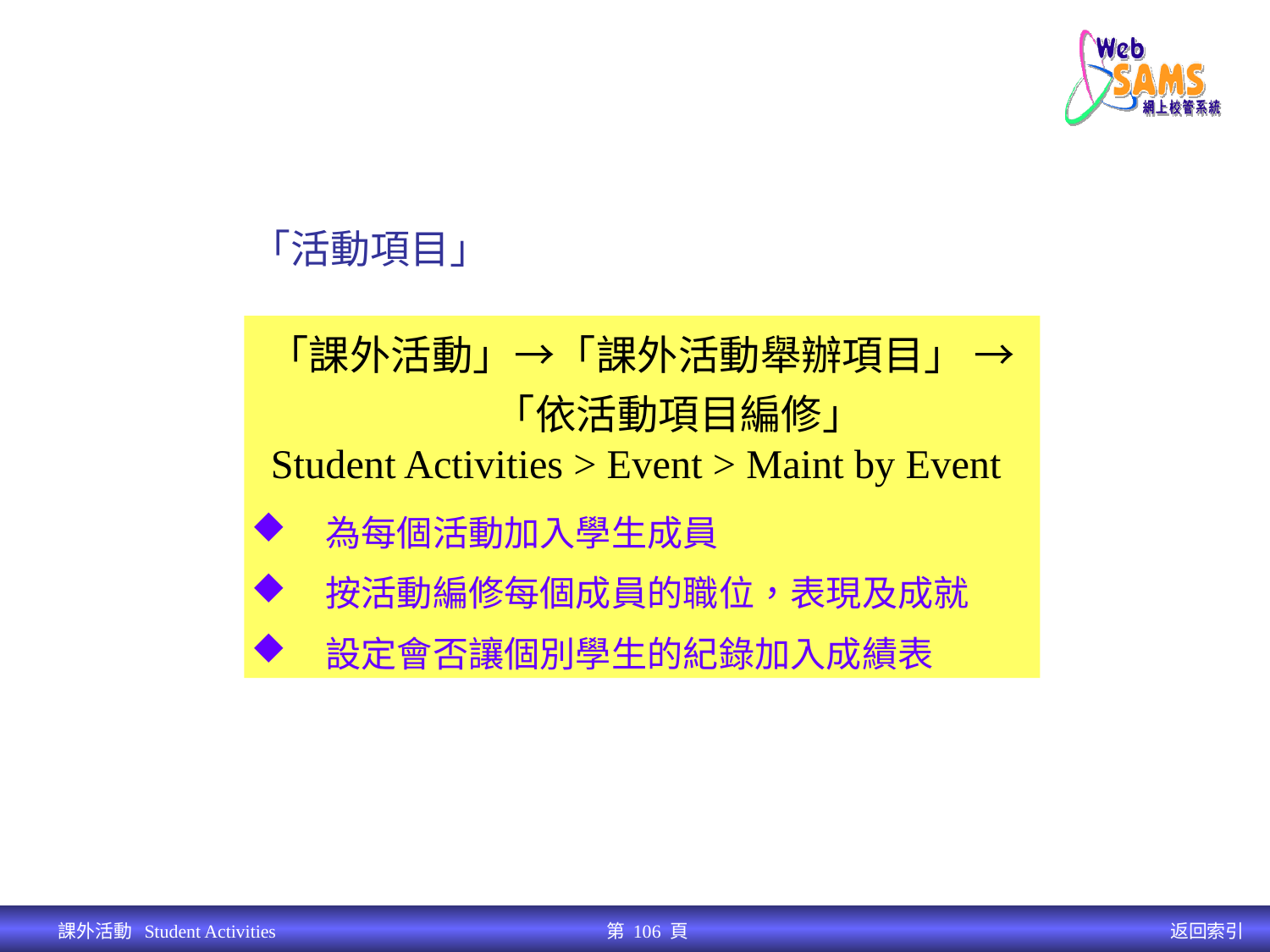

「活動項目」	        依活動項目編修
# 「報告」
「課外活動」→「課外活動舉辦項目」 → 「依活動項目編修」
Student Activities > Event > Maint by Event
為每個活動加入學生成員
按活動編修每個成員的職位，表現及成就
設定會否讓個別學生的紀錄加入成績表